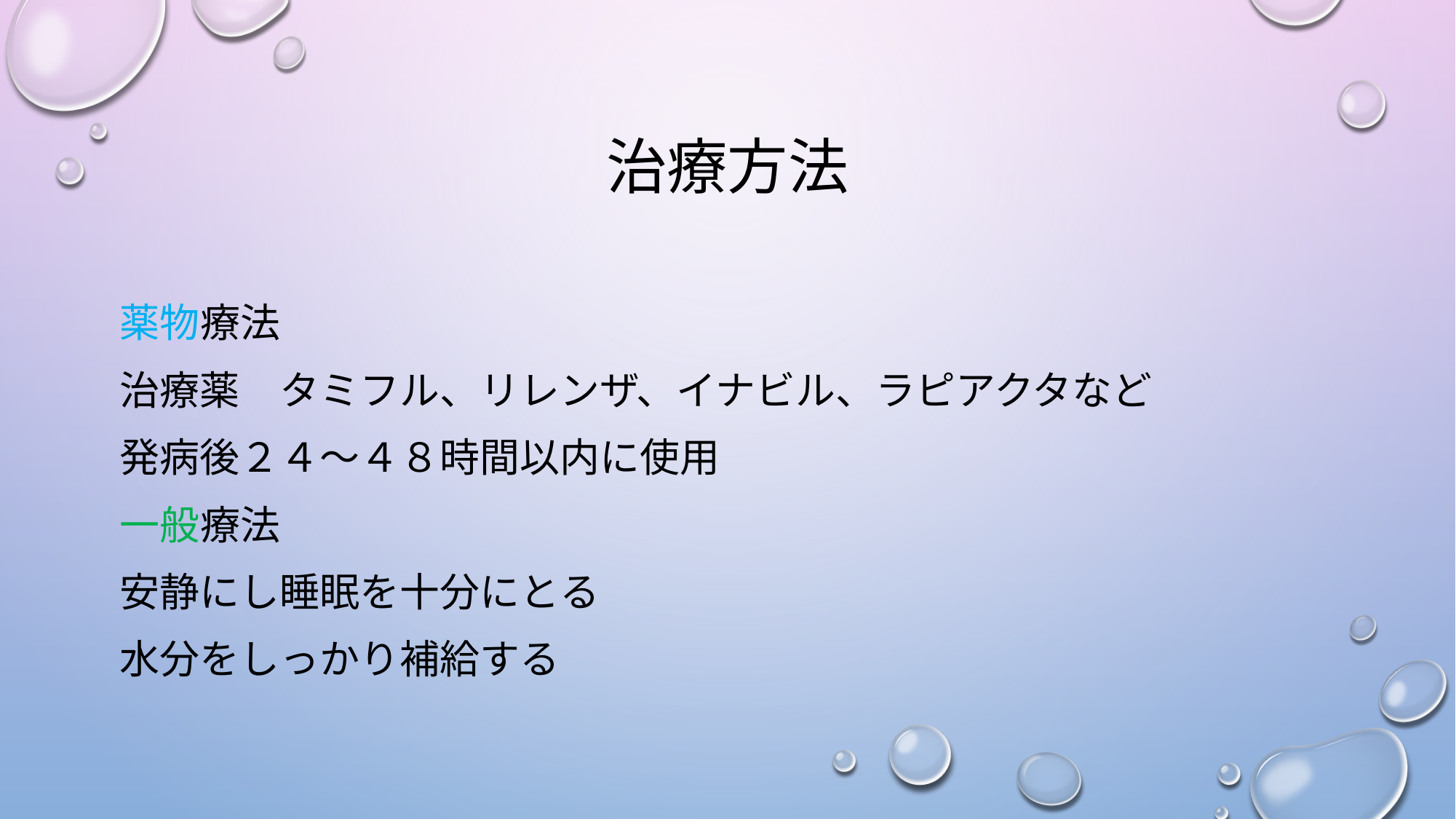

# 治療方法
薬物療法
治療薬　タミフル、リレンザ、イナビル、ラピアクタなど
発病後２４～４８時間以内に使用
一般療法
安静にし睡眠を十分にとる
水分をしっかり補給する